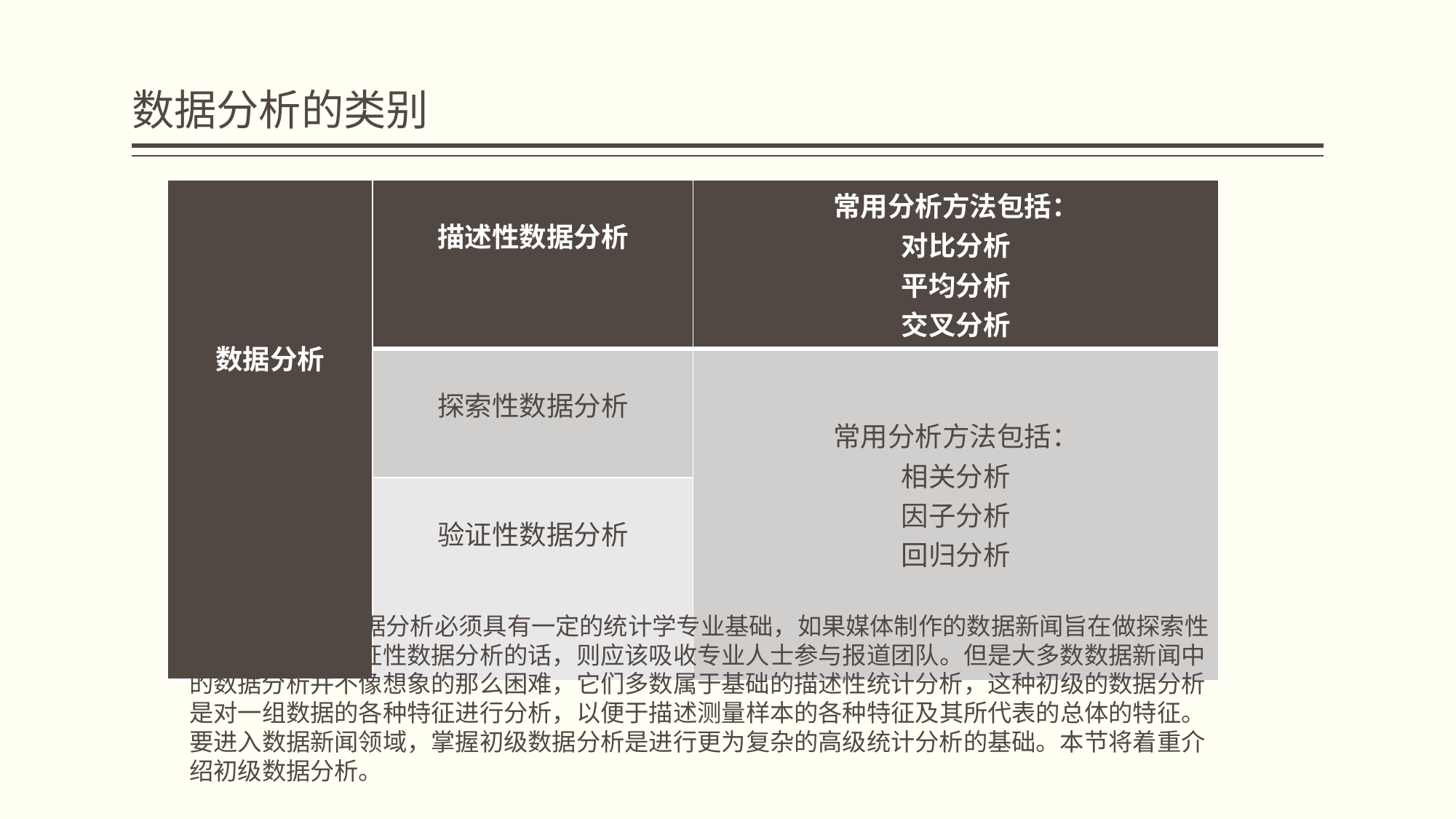

# 数据分析的类别
| 数据分析 | 描述性数据分析 | 常用分析方法包括： 对比分析 平均分析 交叉分析 |
| --- | --- | --- |
|  | 探索性数据分析 | 常用分析方法包括： 相关分析 因子分析 回归分析 |
|  | 验证性数据分析 |  |
    要掌握高级数据分析必须具有一定的统计学专业基础，如果媒体制作的数据新闻旨在做探索性数据分析或是验证性数据分析的话，则应该吸收专业人士参与报道团队。但是大多数数据新闻中的数据分析并不像想象的那么困难，它们多数属于基础的描述性统计分析，这种初级的数据分析是对一组数据的各种特征进行分析，以便于描述测量样本的各种特征及其所代表的总体的特征。要进入数据新闻领域，掌握初级数据分析是进行更为复杂的高级统计分析的基础。本节将着重介绍初级数据分析。